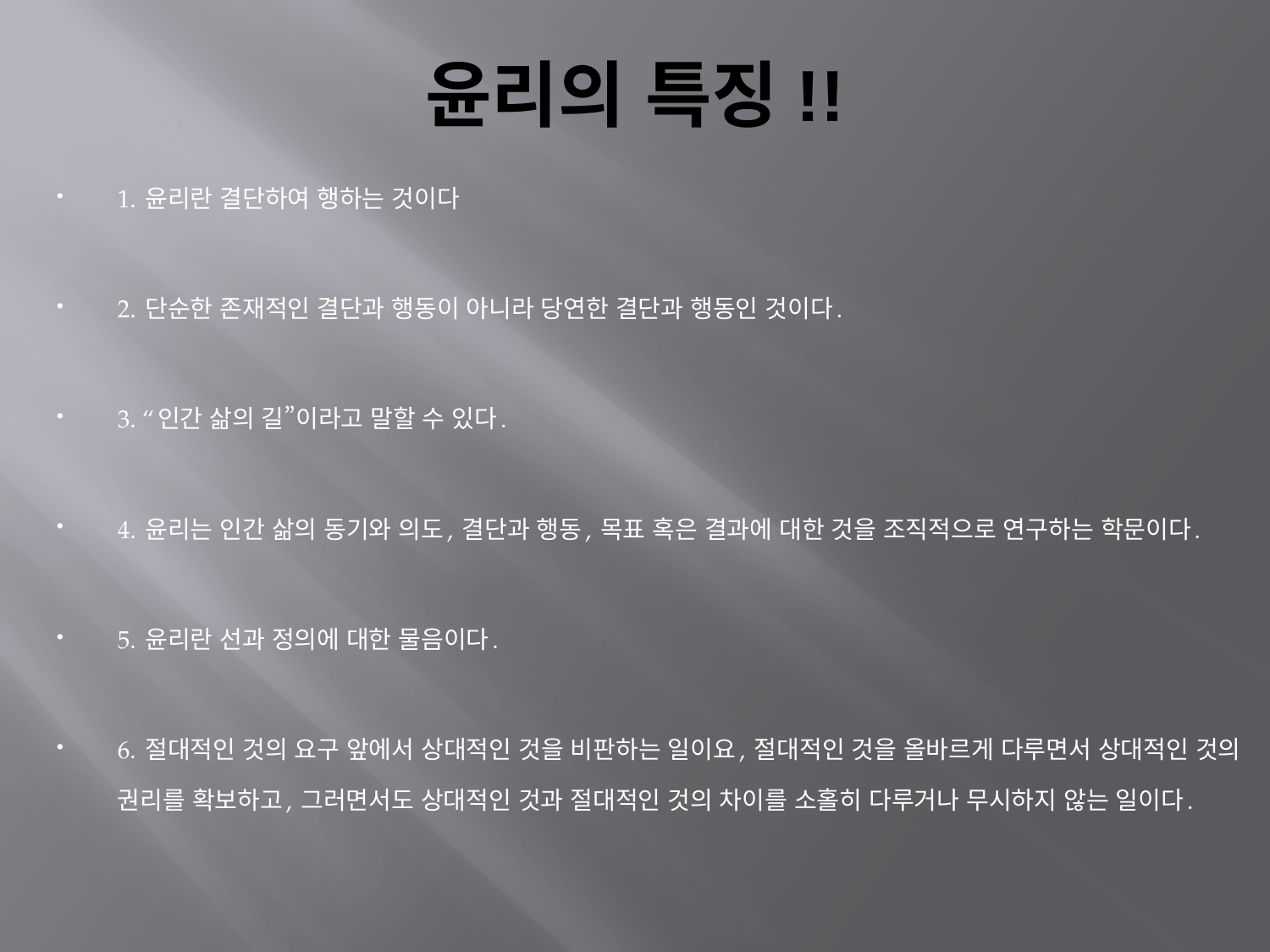

# 윤리의 특징!!
1. 윤리란 결단하여 행하는 것이다

2. 단순한 존재적인 결단과 행동이 아니라 당연한 결단과 행동인 것이다.

3. “인간 삶의 길”이라고 말할 수 있다.

4. 윤리는 인간 삶의 동기와 의도, 결단과 행동, 목표 혹은 결과에 대한 것을 조직적으로 연구하는 학문이다.

5. 윤리란 선과 정의에 대한 물음이다.

6. 절대적인 것의 요구 앞에서 상대적인 것을 비판하는 일이요, 절대적인 것을 올바르게 다루면서 상대적인 것의 권리를 확보하고, 그러면서도 상대적인 것과 절대적인 것의 차이를 소홀히 다루거나 무시하지 않는 일이다.